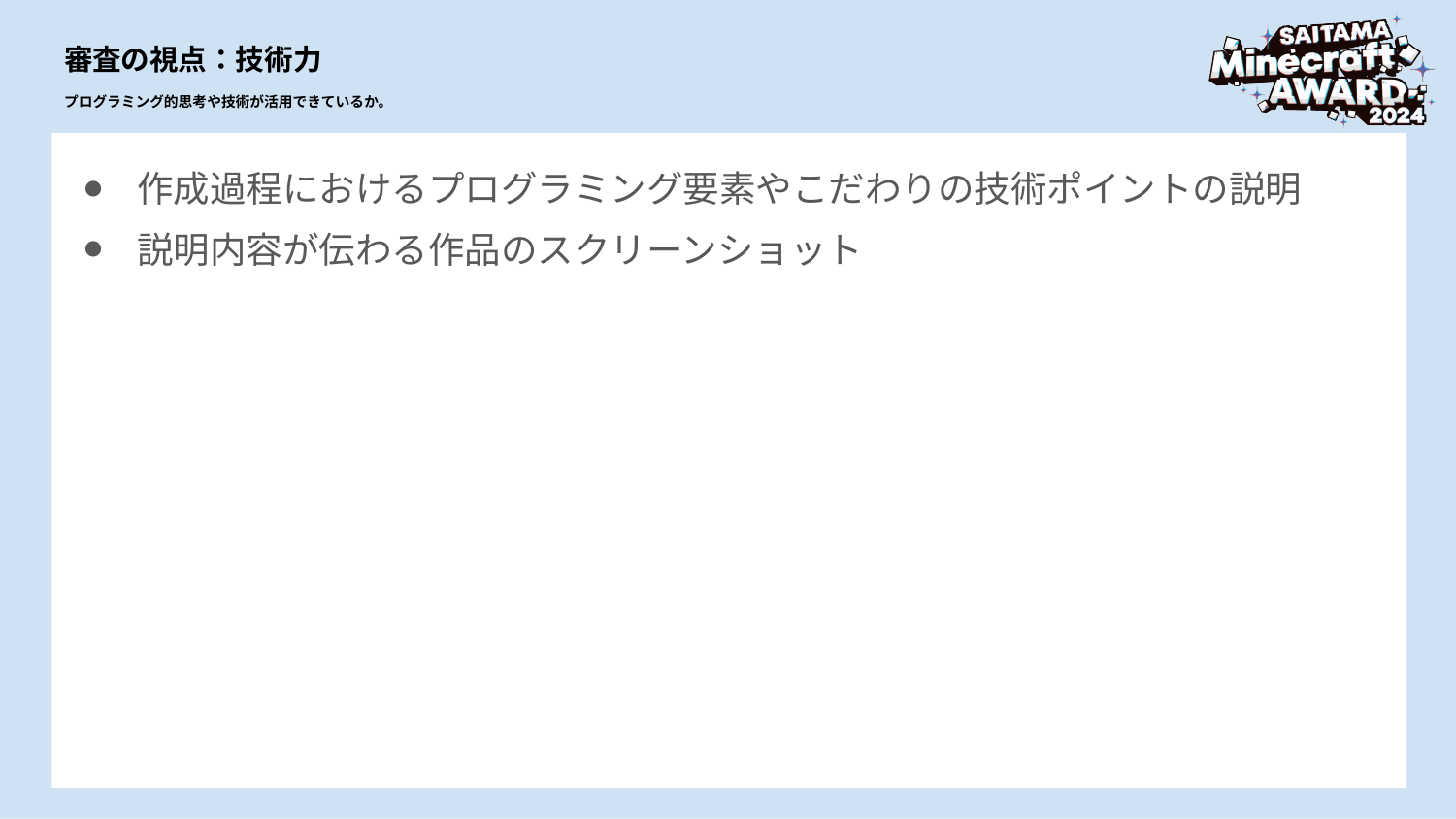

審査の視点：技術力

プログラミング的思考や技術が活用できているか。
作成過程におけるプログラミング要素やこだわりの技術ポイントの説明
説明内容が伝わる作品のスクリーンショット